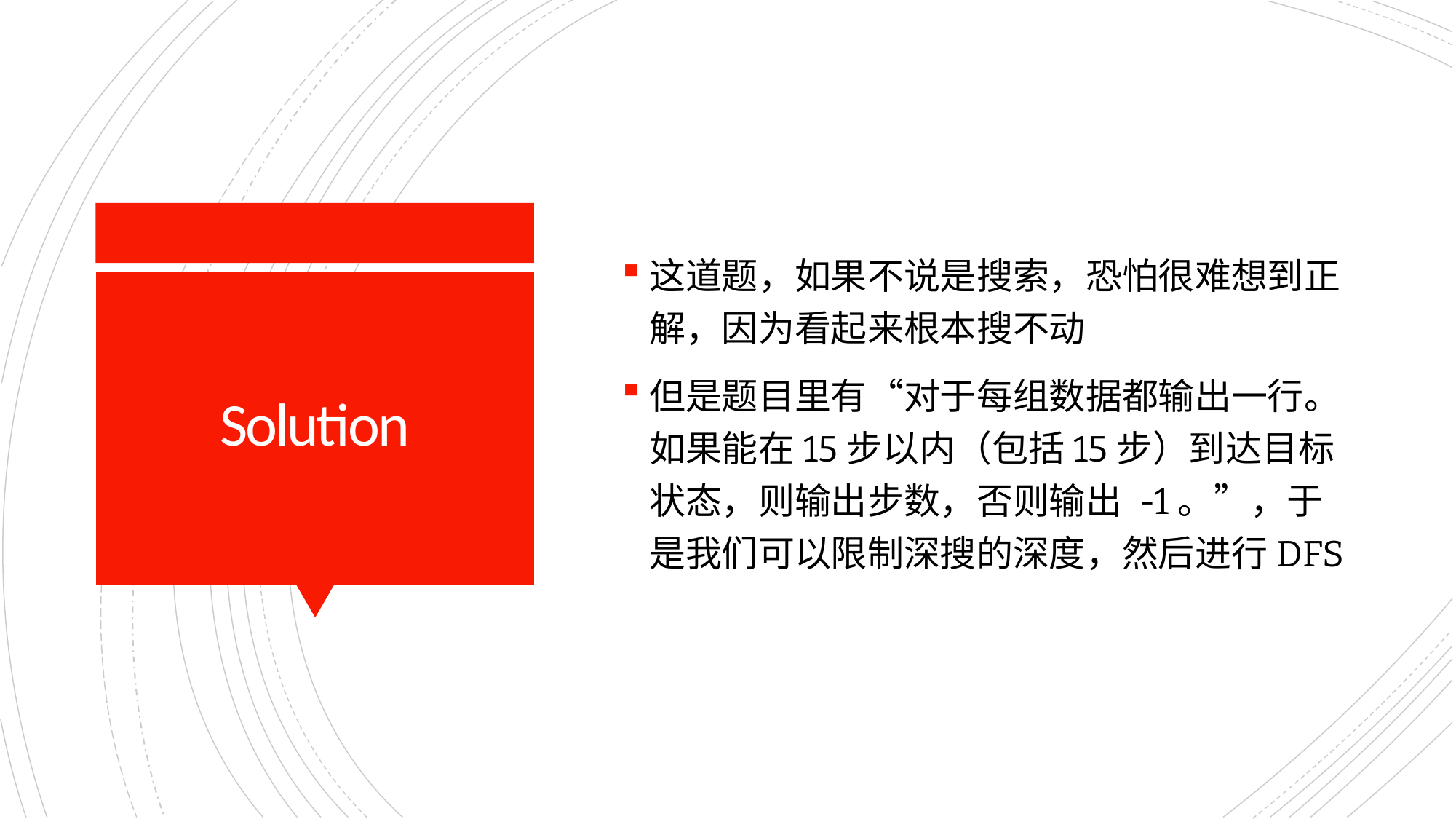

这道题，如果不说是搜索，恐怕很难想到正解，因为看起来根本搜不动
但是题目里有“对于每组数据都输出一行。如果能在15步以内（包括15步）到达目标状态，则输出步数，否则输出 -1。”，于是我们可以限制深搜的深度，然后进行DFS
# Solution